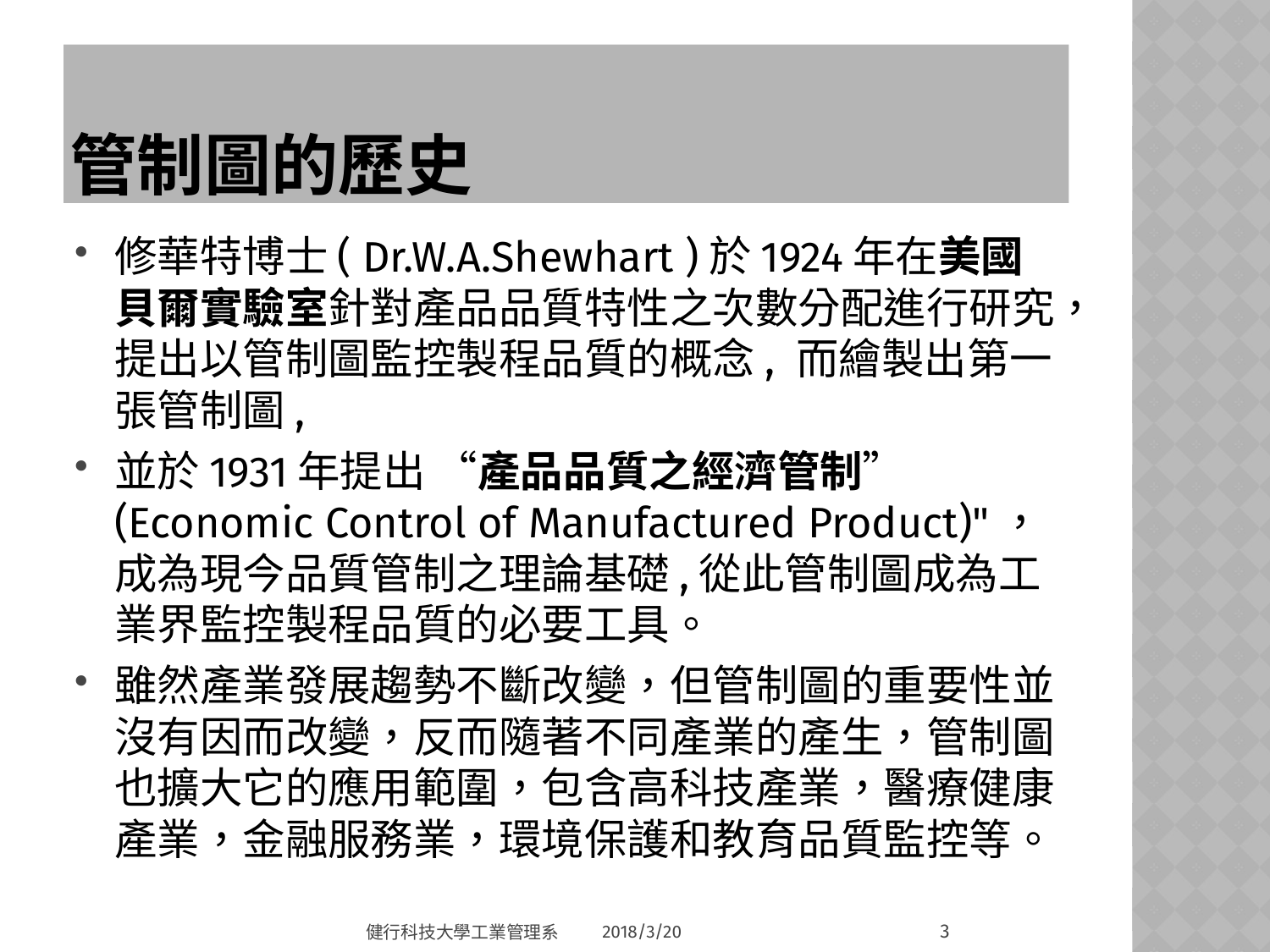

# 管制圖的歷史
修華特博士( Dr.W.A.Shewhart )於1924年在美國貝爾實驗室針對產品品質特性之次數分配進行研究，提出以管制圖監控製程品質的概念, 而繪製出第一張管制圖,
並於1931年提出 “產品品質之經濟管制” (Economic Control of Manufactured Product)"，成為現今品質管制之理論基礎,從此管制圖成為工業界監控製程品質的必要工具。
雖然產業發展趨勢不斷改變，但管制圖的重要性並沒有因而改變，反而隨著不同產業的產生，管制圖也擴大它的應用範圍，包含高科技產業，醫療健康產業，金融服務業，環境保護和教育品質監控等。
3
健行科技大學工業管理系
2018/3/20